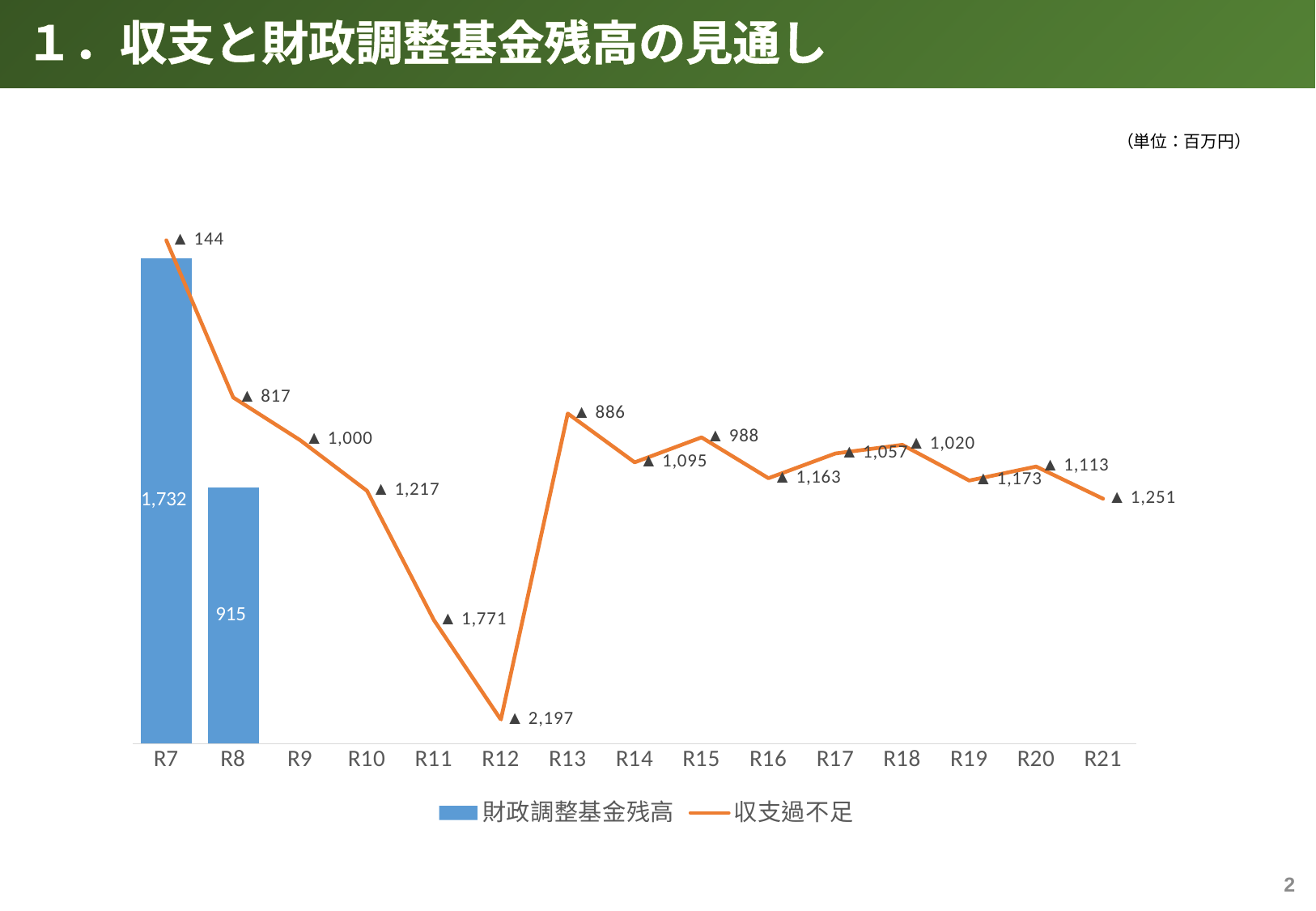

１．収支と財政調整基金残高の見通し
（単位：百万円）

### Chart

| Category |  |  |
|---|---|---|
| R7 | 1732.0 | -144.0 |
| R8 | 915.0 | -817.0 |
| R9 | -85.0 | -1000.0 |
| R10 | -1302.0 | -1217.0 |
| R11 | -3073.0 | -1771.0 |
| R12 | -5270.0 | -2197.0 |
| R13 | -6156.0 | -886.0 |
| R14 | -7251.0 | -1095.0 |
| R15 | -8239.0 | -988.0 |
| R16 | -9402.0 | -1163.0 |
| R17 | -10459.0 | -1057.0 |
| R18 | -11479.0 | -1020.0 |
| R19 | -12652.0 | -1173.0 |
| R20 | -13765.0 | -1113.0 |
| R21 | -15016.0 | -1251.0 |
2